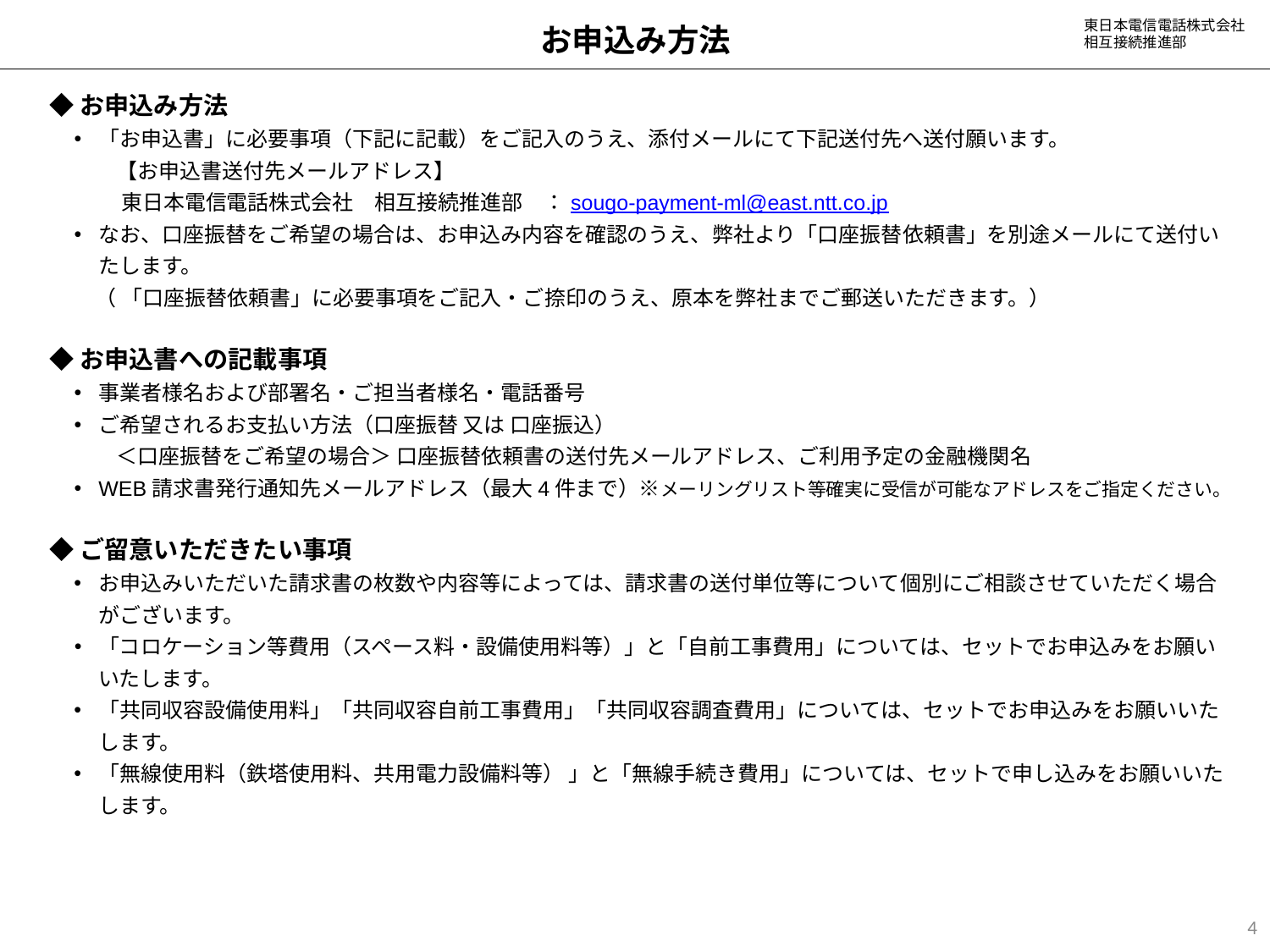

東日本電信電話株式会社
相互接続推進部
お申込み方法
◆お申込み方法
「お申込書」に必要事項（下記に記載）をご記入のうえ、添付メールにて下記送付先へ送付願います。
　　【お申込書送付先メールアドレス】
　 　東日本電信電話株式会社　相互接続推進部　：sougo-payment-ml@east.ntt.co.jp
なお、口座振替をご希望の場合は、お申込み内容を確認のうえ、弊社より「口座振替依頼書」を別途メールにて送付いたします。
　（ 「口座振替依頼書」に必要事項をご記入・ご捺印のうえ、原本を弊社までご郵送いただきます。）

◆お申込書への記載事項
事業者様名および部署名・ご担当者様名・電話番号
ご希望されるお支払い方法（口座振替 又は 口座振込）
　　＜口座振替をご希望の場合＞ 口座振替依頼書の送付先メールアドレス、ご利用予定の金融機関名
WEB請求書発行通知先メールアドレス（最大4件まで）※メーリングリスト等確実に受信が可能なアドレスをご指定ください。

◆ご留意いただきたい事項
お申込みいただいた請求書の枚数や内容等によっては、請求書の送付単位等について個別にご相談させていただく場合がございます。
「コロケーション等費用（スペース料・設備使用料等）」と「自前工事費用」については、セットでお申込みをお願いいたします。
「共同収容設備使用料」「共同収容自前工事費用」「共同収容調査費用」については、セットでお申込みをお願いいたします。
「無線使用料（鉄塔使用料、共用電力設備料等） 」と「無線手続き費用」については、セットで申し込みをお願いいたします。

4